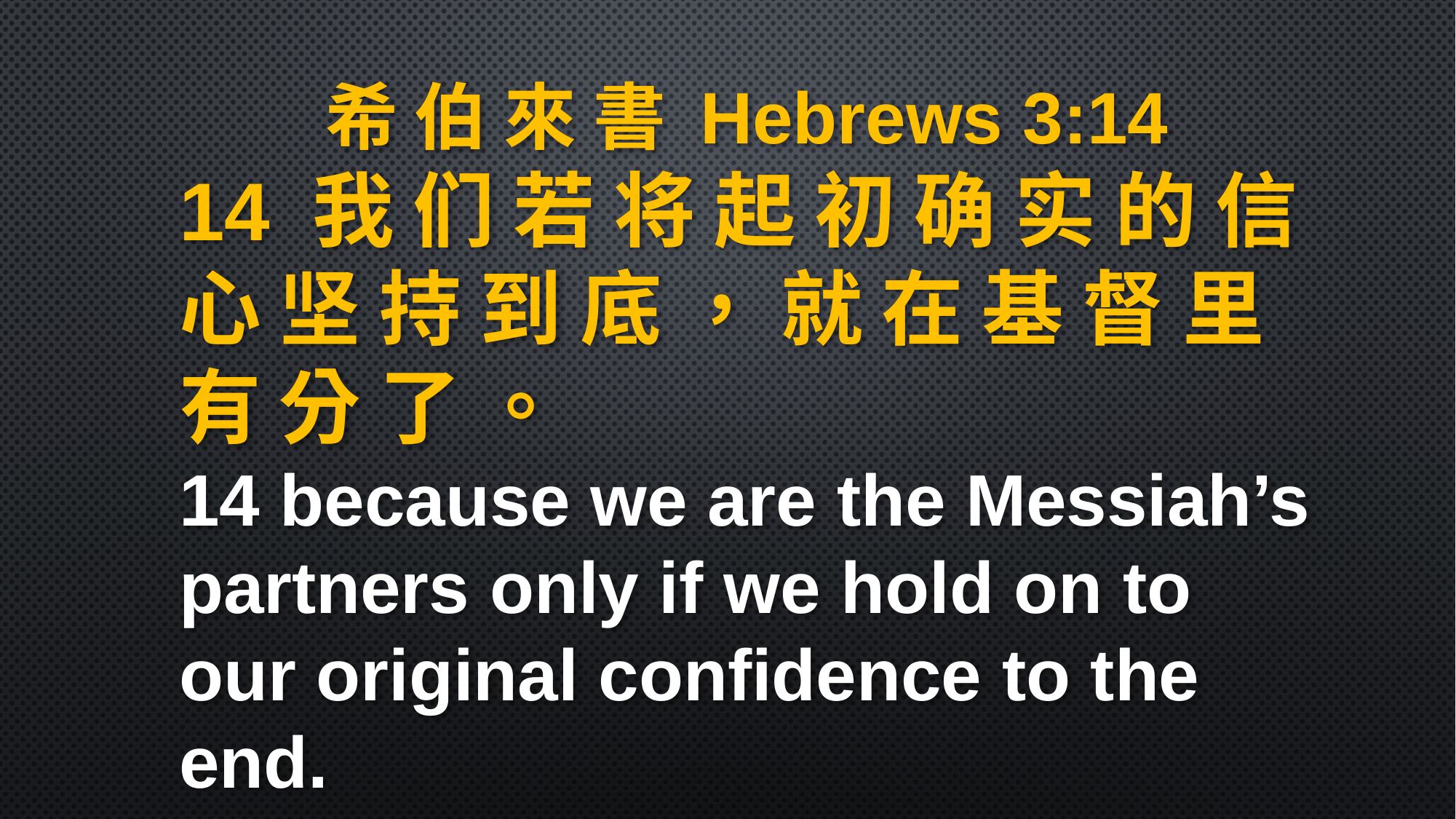

希 伯 來 書 Hebrews 3:14
14 我 们 若 将 起 初 确 实 的 信 心 坚 持 到 底 ， 就 在 基 督 里 有 分 了 。
14 because we are the Messiah’s partners only if we hold on to our original confidence to the end.